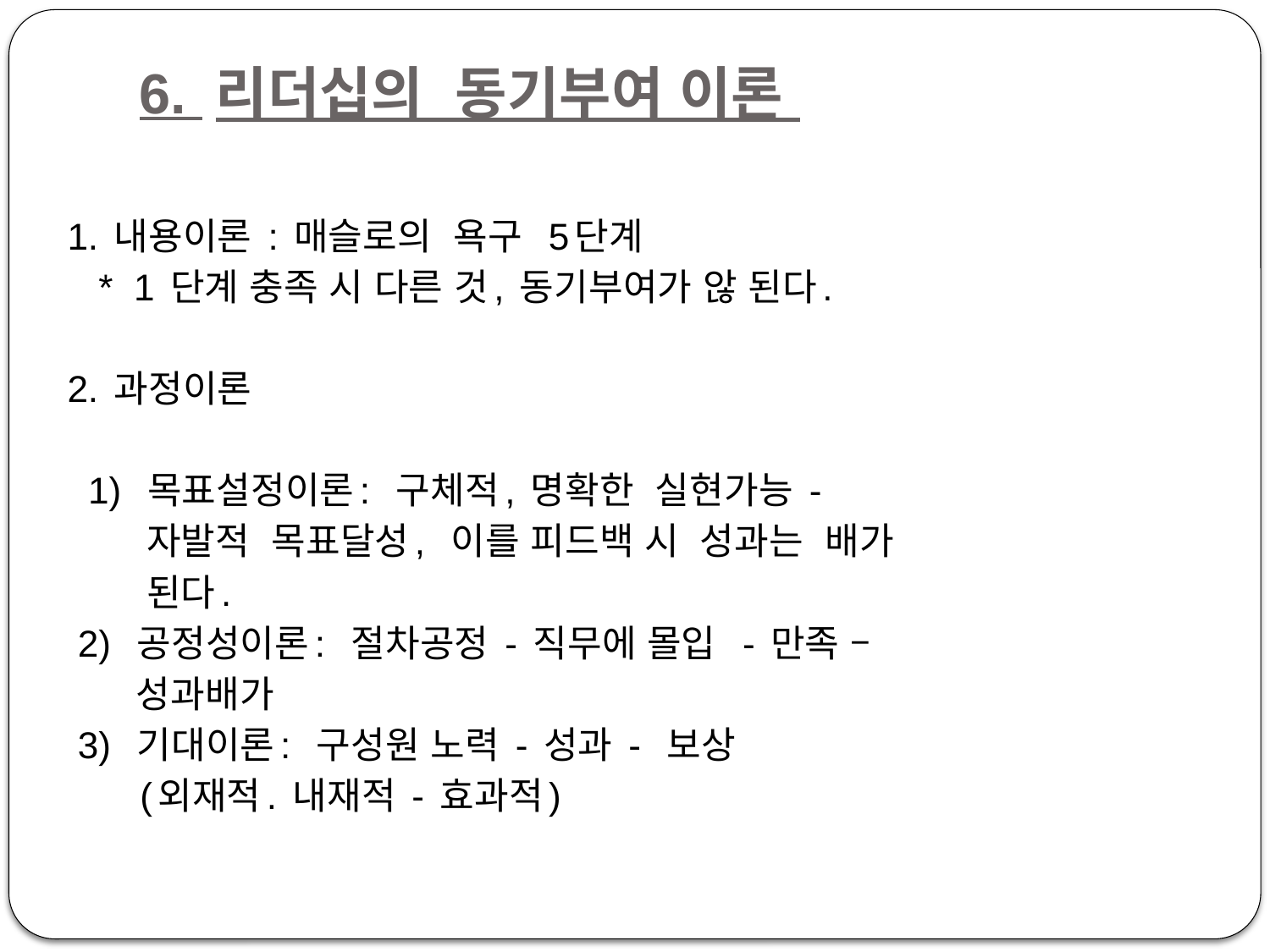

# 6. 리더십의  동기부여 이론
1. 내용이론 : 매슬로의  욕구  5단계
   *  1 단계 충족 시 다른 것, 동기부여가 않 된다.

2. 과정이론

  1)  목표설정이론:  구체적, 명확한  실현가능 -
       자발적  목표달성,  이를 피드백 시  성과는  배가
       된다.
 2)  공정성이론:  절차공정 - 직무에 몰입  - 만족 –
      성과배가
 3)  기대이론:  구성원 노력 - 성과 -  보상
       (외재적. 내재적 - 효과적)